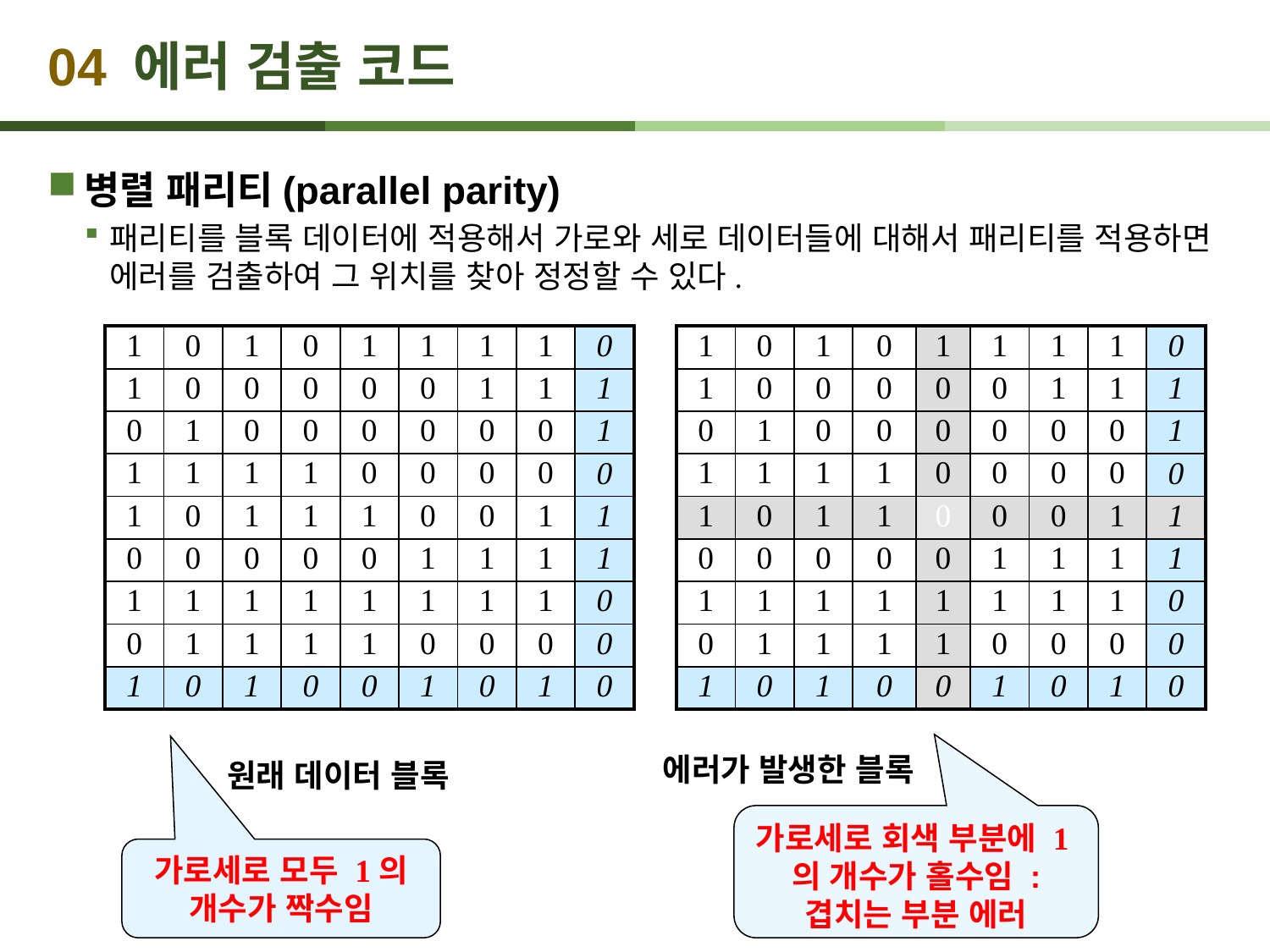

# 04 에러 검출 코드
병렬 패리티(parallel parity)
패리티를 블록 데이터에 적용해서 가로와 세로 데이터들에 대해서 패리티를 적용하면 에러를 검출하여 그 위치를 찾아 정정할 수 있다.

| 1 | 0 | 1 | 0 | 1 | 1 | 1 | 1 | 0 |
| --- | --- | --- | --- | --- | --- | --- | --- | --- |
| 1 | 0 | 0 | 0 | 0 | 0 | 1 | 1 | 1 |
| 0 | 1 | 0 | 0 | 0 | 0 | 0 | 0 | 1 |
| 1 | 1 | 1 | 1 | 0 | 0 | 0 | 0 | 0 |
| 1 | 0 | 1 | 1 | 1 | 0 | 0 | 1 | 1 |
| 0 | 0 | 0 | 0 | 0 | 1 | 1 | 1 | 1 |
| 1 | 1 | 1 | 1 | 1 | 1 | 1 | 1 | 0 |
| 0 | 1 | 1 | 1 | 1 | 0 | 0 | 0 | 0 |
| 1 | 0 | 1 | 0 | 0 | 1 | 0 | 1 | 0 |
| 1 | 0 | 1 | 0 | 1 | 1 | 1 | 1 | 0 |
| --- | --- | --- | --- | --- | --- | --- | --- | --- |
| 1 | 0 | 0 | 0 | 0 | 0 | 1 | 1 | 1 |
| 0 | 1 | 0 | 0 | 0 | 0 | 0 | 0 | 1 |
| 1 | 1 | 1 | 1 | 0 | 0 | 0 | 0 | 0 |
| 1 | 0 | 1 | 1 | 0 | 0 | 0 | 1 | 1 |
| 0 | 0 | 0 | 0 | 0 | 1 | 1 | 1 | 1 |
| 1 | 1 | 1 | 1 | 1 | 1 | 1 | 1 | 0 |
| 0 | 1 | 1 | 1 | 1 | 0 | 0 | 0 | 0 |
| 1 | 0 | 1 | 0 | 0 | 1 | 0 | 1 | 0 |
에러가 발생한 블록
원래 데이터 블록
가로세로 회색 부분에 1의 개수가 홀수임 : 겹치는 부분 에러
가로세로 모두 1의 개수가 짝수임